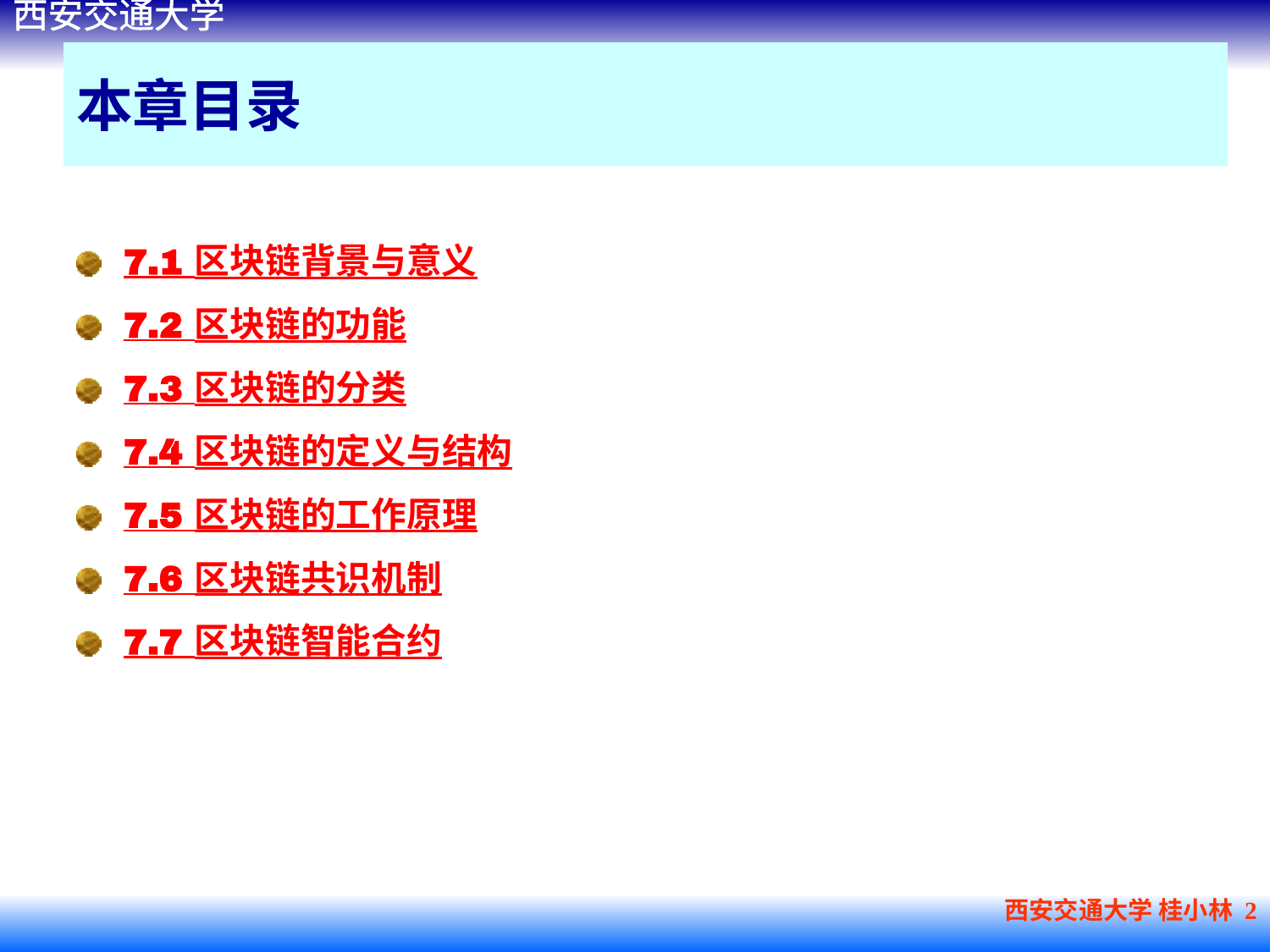

# 本章目录

7.1 区块链背景与意义
7.2 区块链的功能
7.3 区块链的分类
7.4 区块链的定义与结构
7.5 区块链的工作原理
7.6 区块链共识机制
7.7 区块链智能合约
西安交通大学 桂小林 2